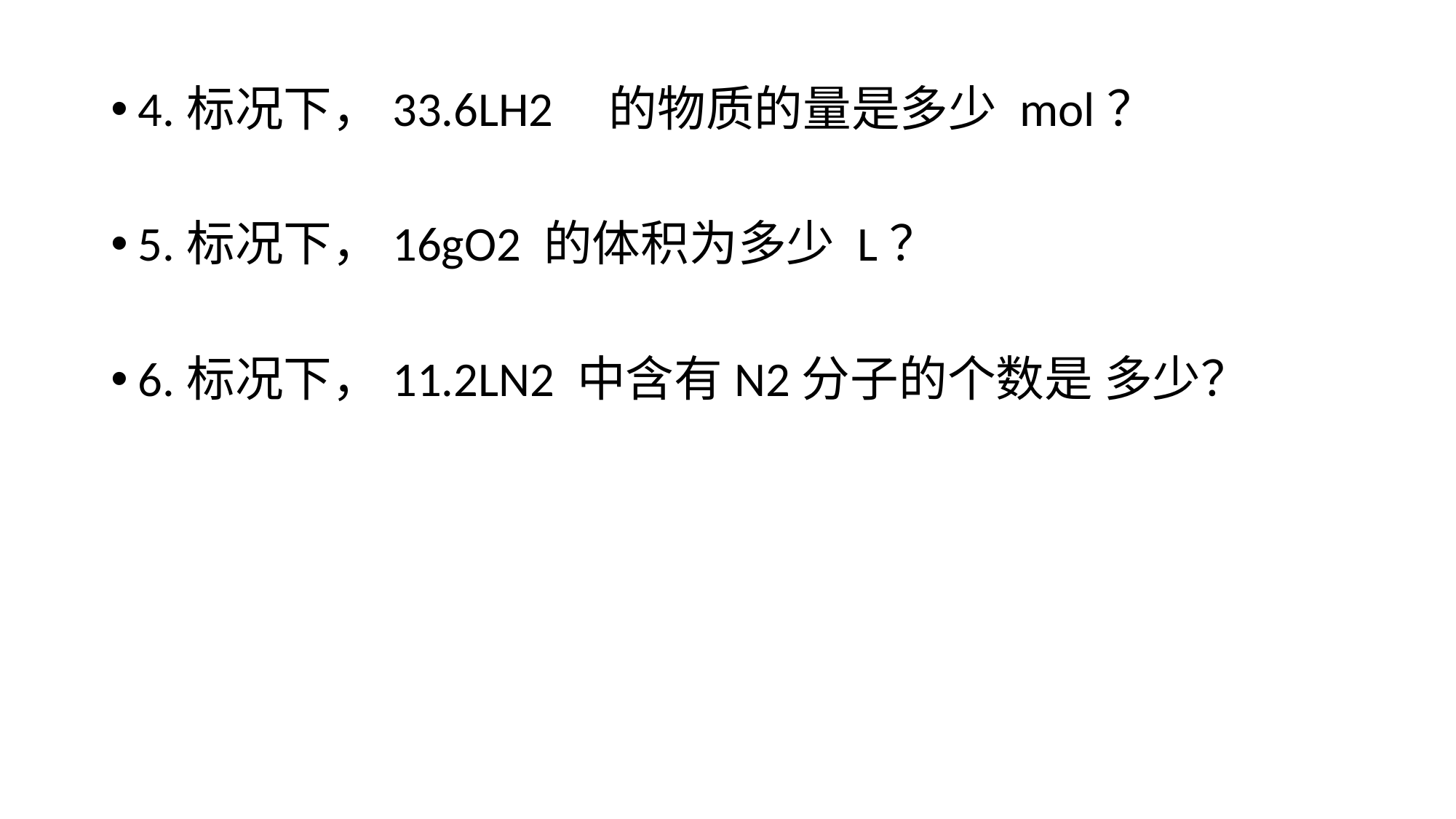

4.标况下，33.6LH2    的物质的量是多少 mol？

5.标况下，16gO2 的体积为多少 L？

6.标况下，11.2LN2 中含有N2分子的个数是 多少？